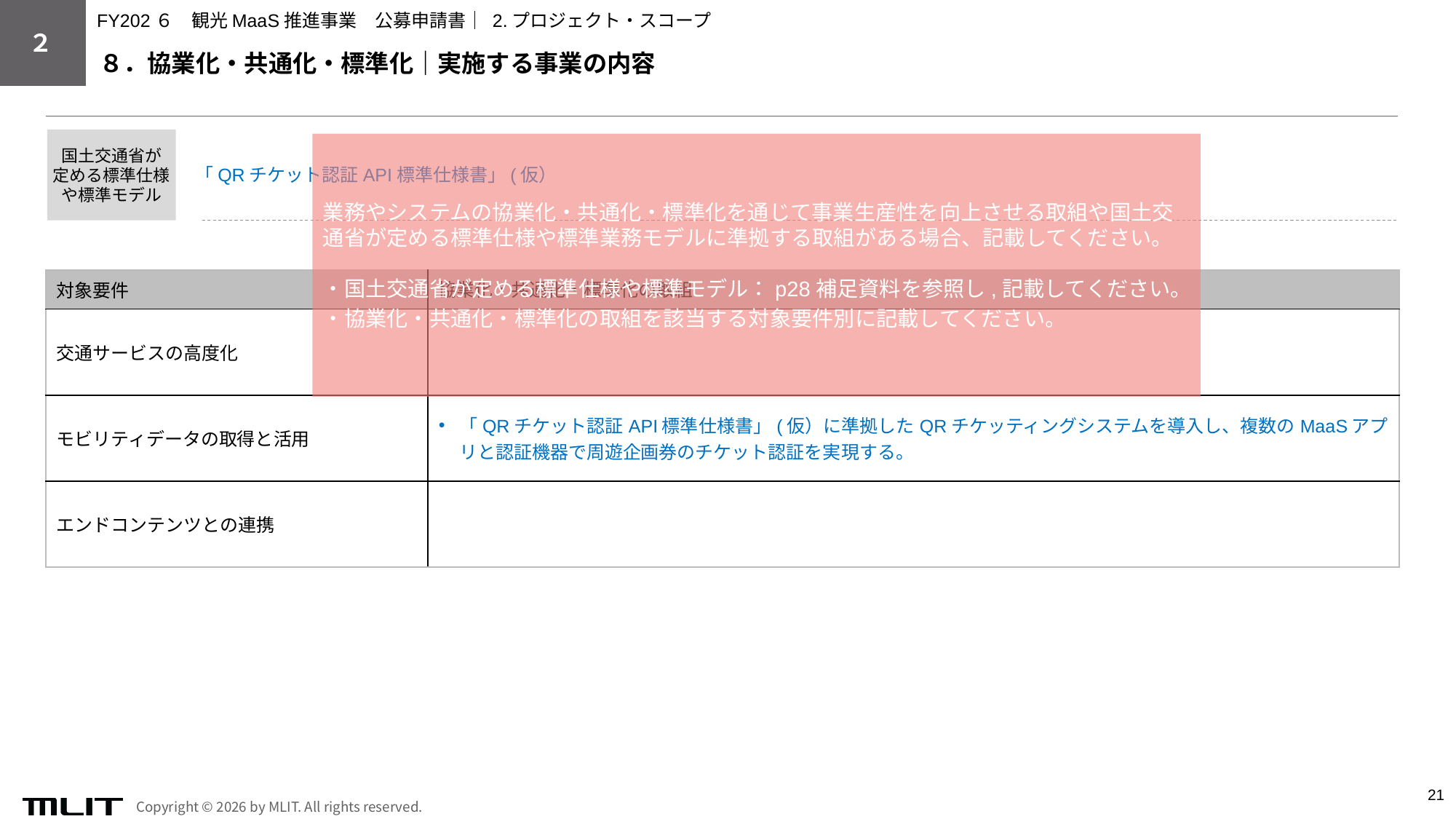

FY202６　観光MaaS推進事業　公募申請書│ 2.プロジェクト・スコープ
２
８．協業化・共通化・標準化｜実施する事業の内容

国土交通省が
定める標準仕様や標準モデル
業務やシステムの協業化・共通化・標準化を通じて事業生産性を向上させる取組や国土交通省が定める標準仕様や標準業務モデルに準拠する取組がある場合、記載してください。
・国土交通省が定める標準仕様や標準モデル：p28補足資料を参照し,記載してください。
・協業化・共通化・標準化の取組を該当する対象要件別に記載してください。
「QRチケット認証API標準仕様書」(仮）
| 対象要件 | 協業化・共通化・標準化の取組 |
| --- | --- |
| 交通サービスの高度化 |  |
| モビリティデータの取得と活用 | 「QRチケット認証API標準仕様書」(仮）に準拠したQRチケッティングシステムを導入し、複数のMaaSアプリと認証機器で周遊企画券のチケット認証を実現する。 |
| エンドコンテンツとの連携 |  |
21